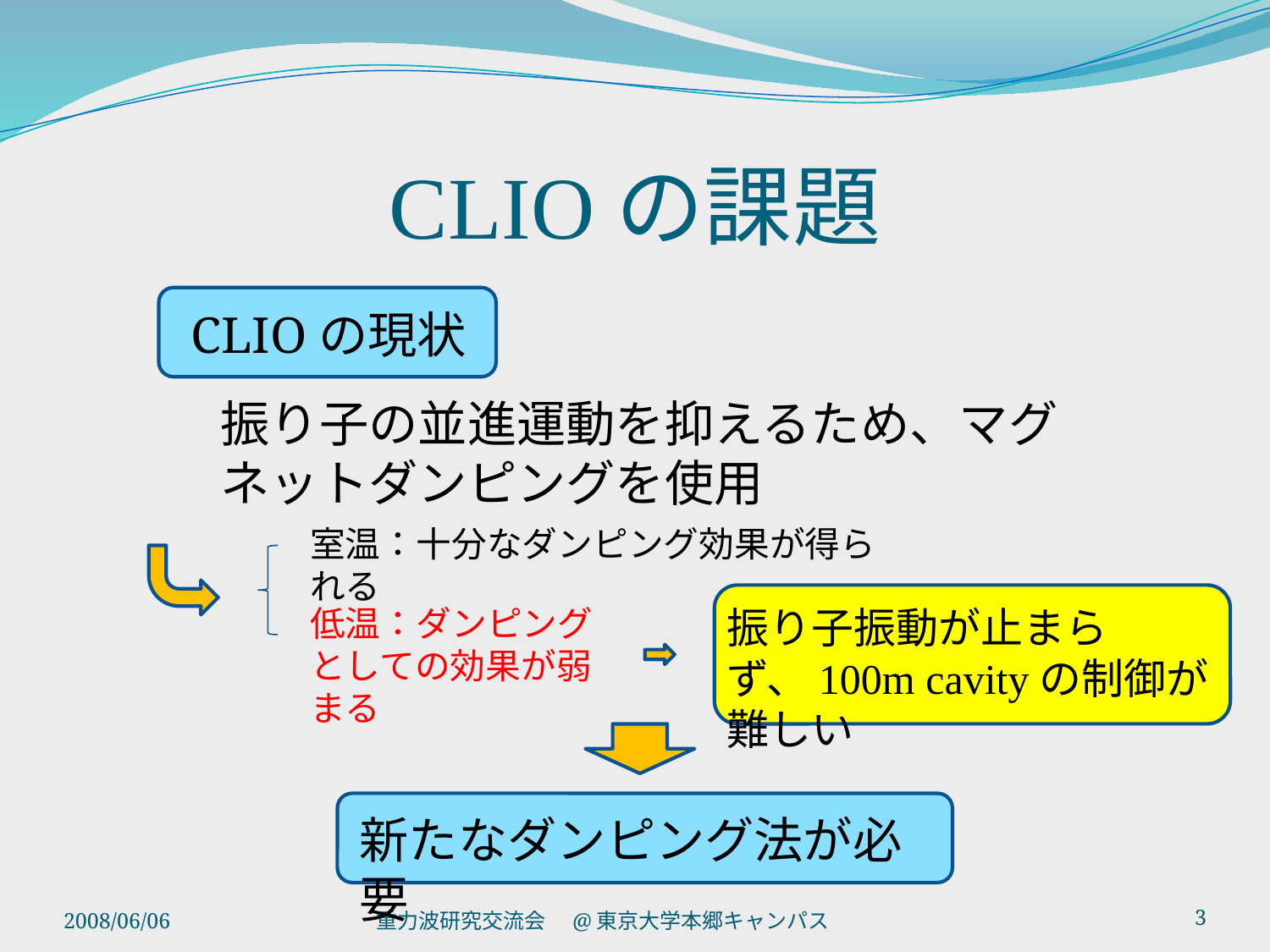

# CLIOの課題

CLIOの現状
振り子の並進運動を抑えるため、マグネットダンピングを使用
室温：十分なダンピング効果が得られる

低温：ダンピングとしての効果が弱まる
振り子振動が止まらず、100m cavityの制御が難しい

新たなダンピング法が必要
2008/06/06
重力波研究交流会　@東京大学本郷キャンパス
3